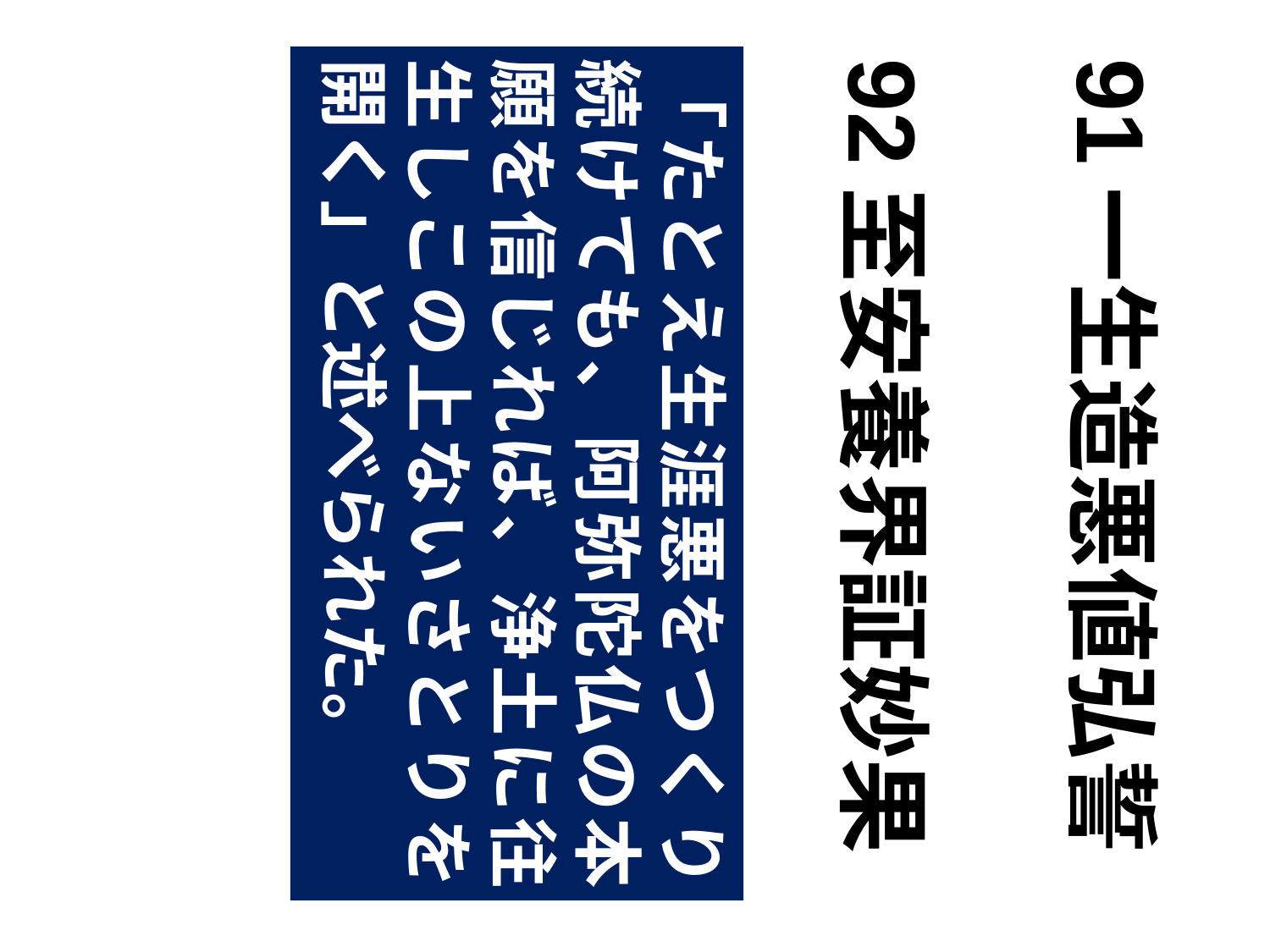

「たとえ生涯悪をつくり続けても、阿弥陀仏の本願を信じれば、浄土に往生しこの上ないさとりを開く」と述べられた。
91一生造悪値弘誓
92至安養界証妙果